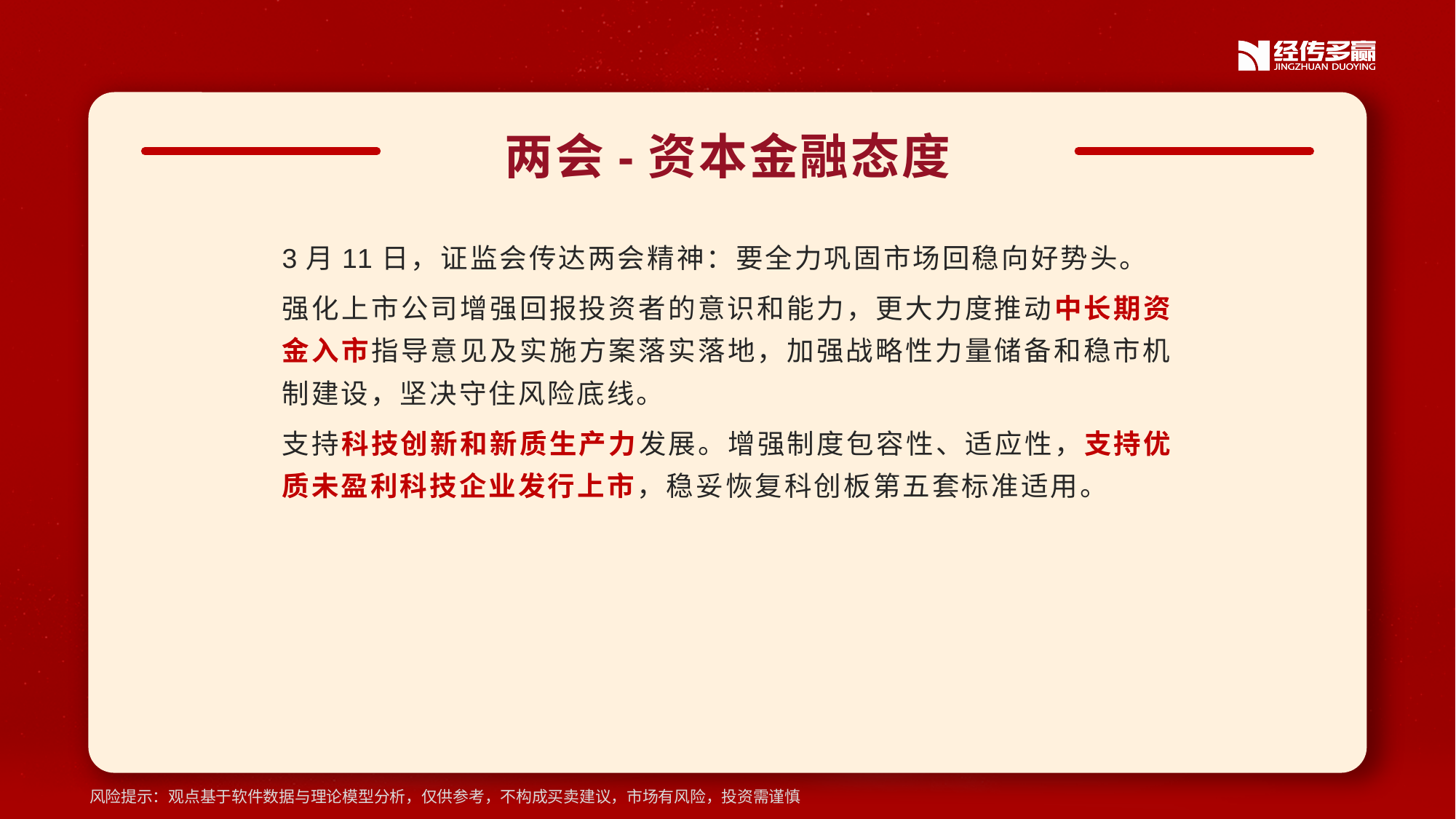

两会-资本金融态度
3月11日，证监会传达两会精神：要全力巩固市场回稳向好势头。
强化上市公司增强回报投资者的意识和能力，更大力度推动中长期资金入市指导意见及实施方案落实落地，加强战略性力量储备和稳市机制建设，坚决守住风险底线。
支持科技创新和新质生产力发展。增强制度包容性、适应性，支持优质未盈利科技企业发行上市，稳妥恢复科创板第五套标准适用。